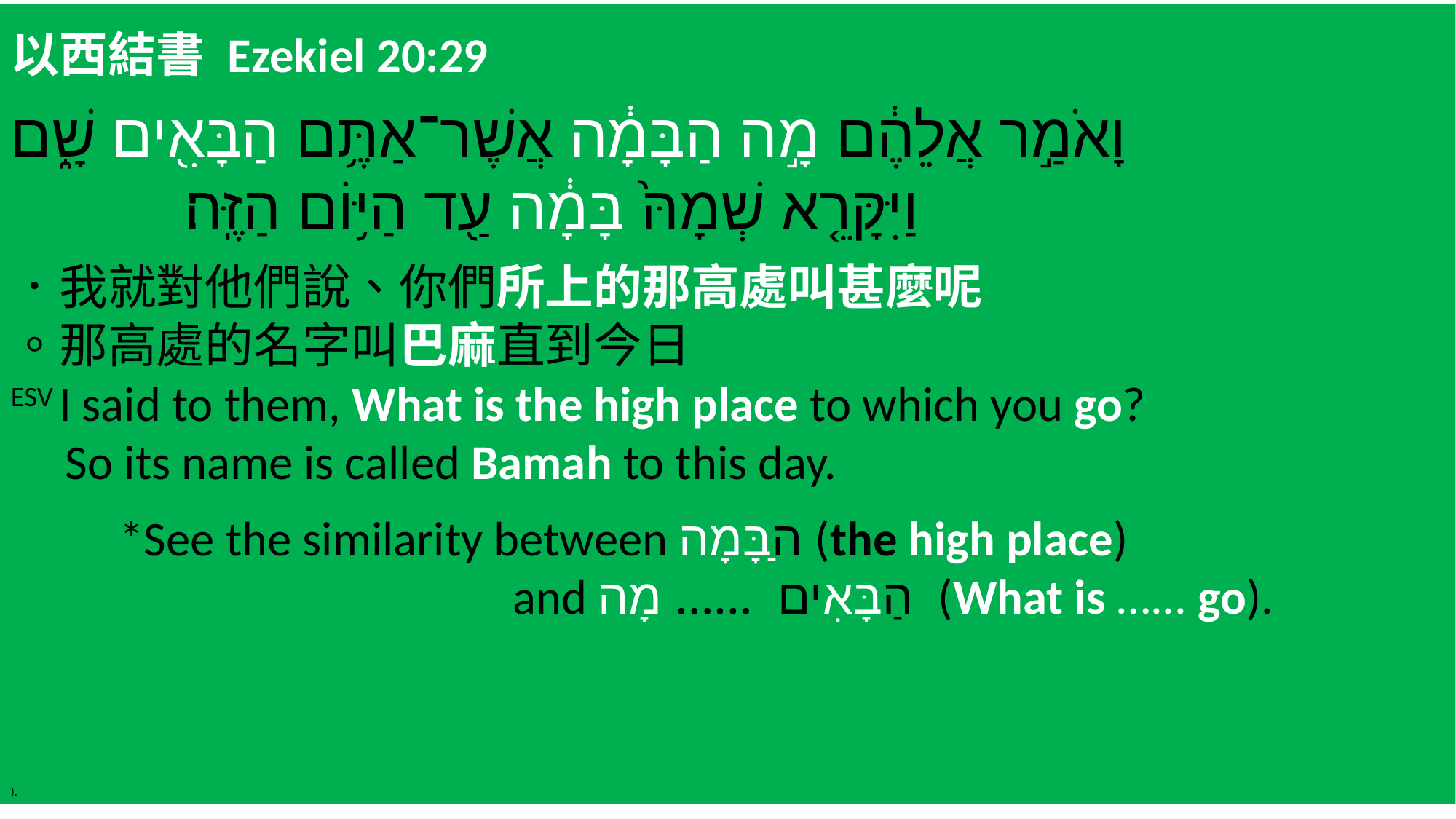

以西結書 Ezekiel 20:29

וָאֹמַ֣ר אֲלֵהֶ֔ם מָ֣ה הַבָּמָ֔ה אֲשֶׁר־אַתֶּ֥ם הַבָּאִ֖ים שָׁ֑ם
           וַיִּקָּרֵ֤א שְׁמָהּ֙ בָּמָ֔ה עַ֖ד הַיּ֥וֹם הַזֶּֽה׃

    我就對他們說、你們所上的那高處叫甚麼呢．
    那高處的名字叫巴麻直到今日。
ESV I said to them, What is the high place to which you go?
     So its name is called Bamah to this day.

	*See the similarity between הַבָּמָה (the high place)
                                              and הַבָּאִים  …… מָה  (What is …... go).

).